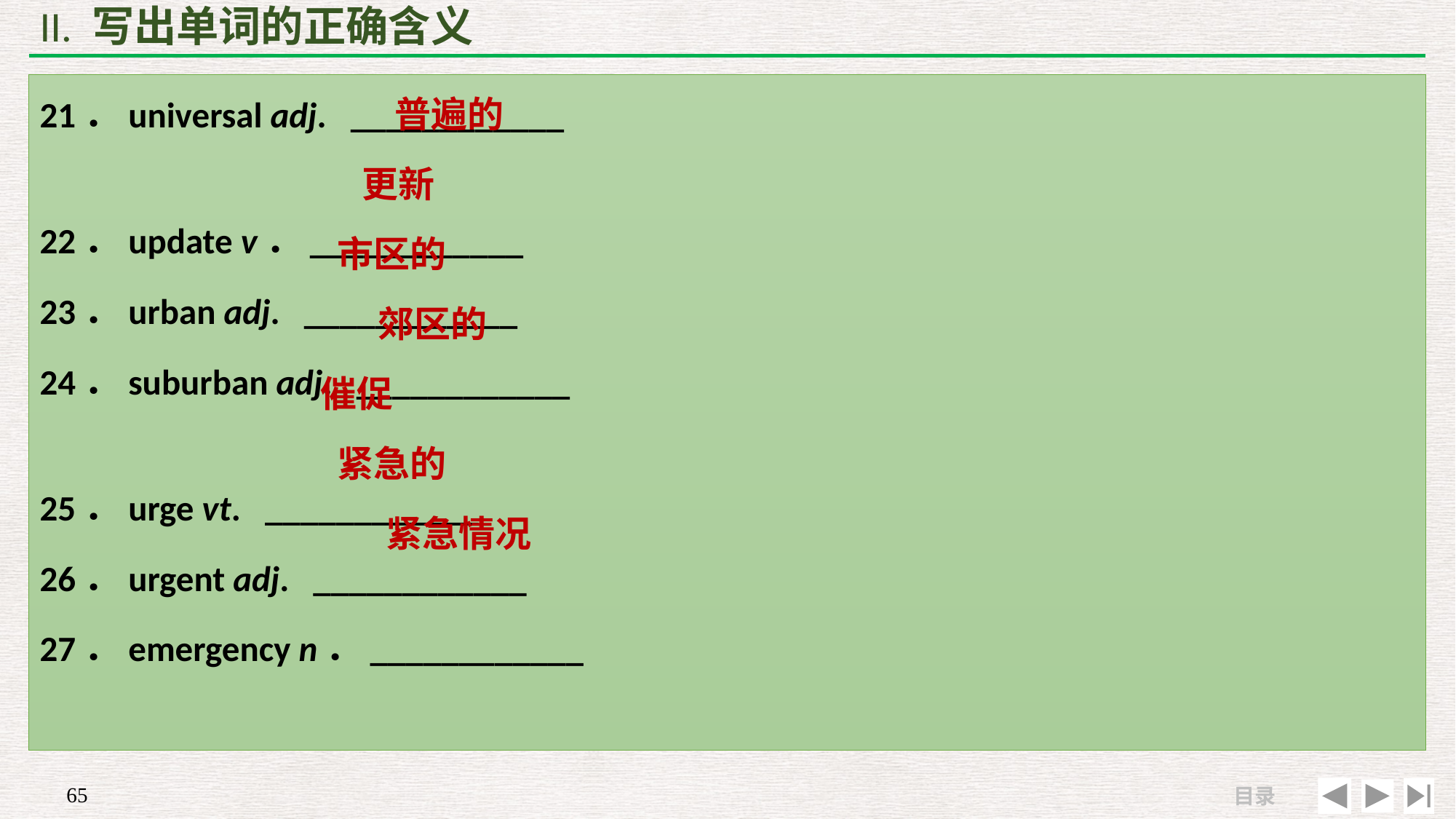

# II. 写出单词的正确含义
             普遍的
         更新
      市区的
           郊区的
    催促
      紧急的
            紧急情况
21．universal adj.   ____________
22．update v．____________
23．urban adj.   ____________
24．suburban adj.   ____________
25．urge vt.   ____________
26．urgent adj.   ____________
27．emergency n．____________